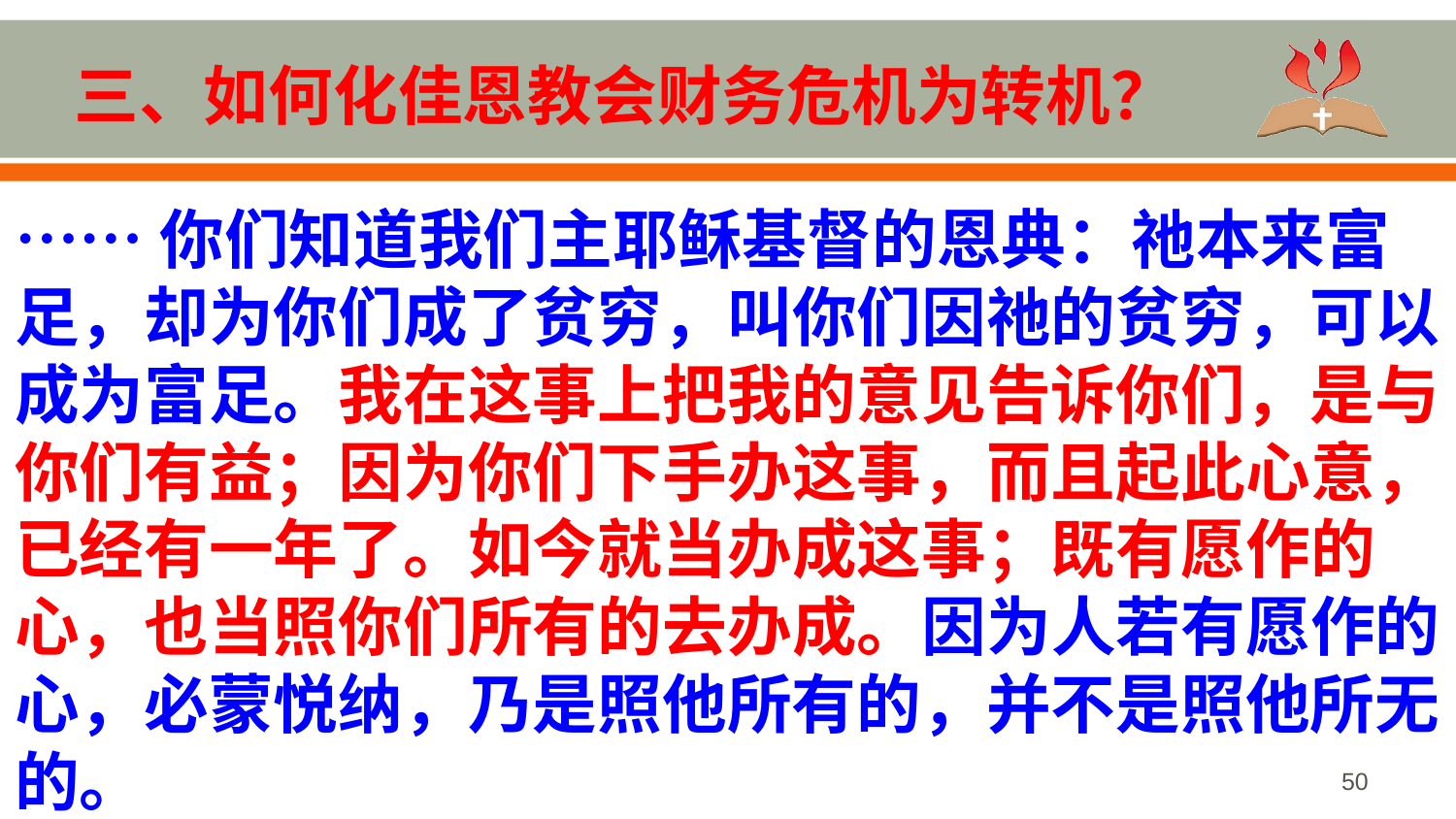

# 三、如何化佳恩教会财务危机为转机？
……你们知道我们主耶稣基督的恩典：祂本来富足，却为你们成了贫穷，叫你们因祂的贫穷，可以成为富足。我在这事上把我的意见告诉你们，是与你们有益；因为你们下手办这事，而且起此心意，已经有一年了。如今就当办成这事；既有愿作的心，也当照你们所有的去办成。因为人若有愿作的心，必蒙悦纳，乃是照他所有的，并不是照他所无的。
50